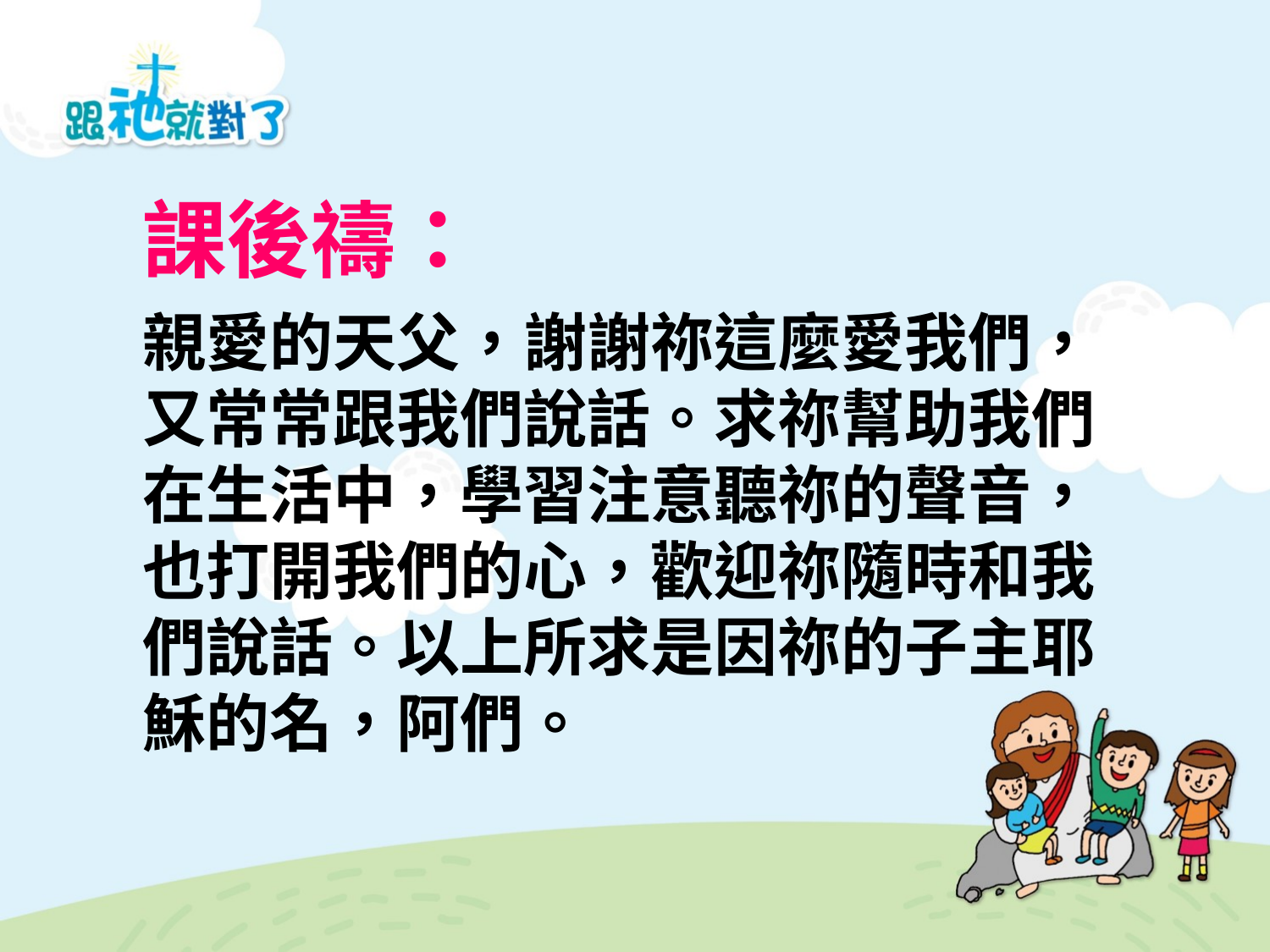

課後禱：
親愛的天父，謝謝祢這麼愛我們，又常常跟我們說話。求祢幫助我們在生活中，學習注意聽祢的聲音，也打開我們的心，歡迎祢隨時和我們說話。以上所求是因祢的子主耶穌的名，阿們。